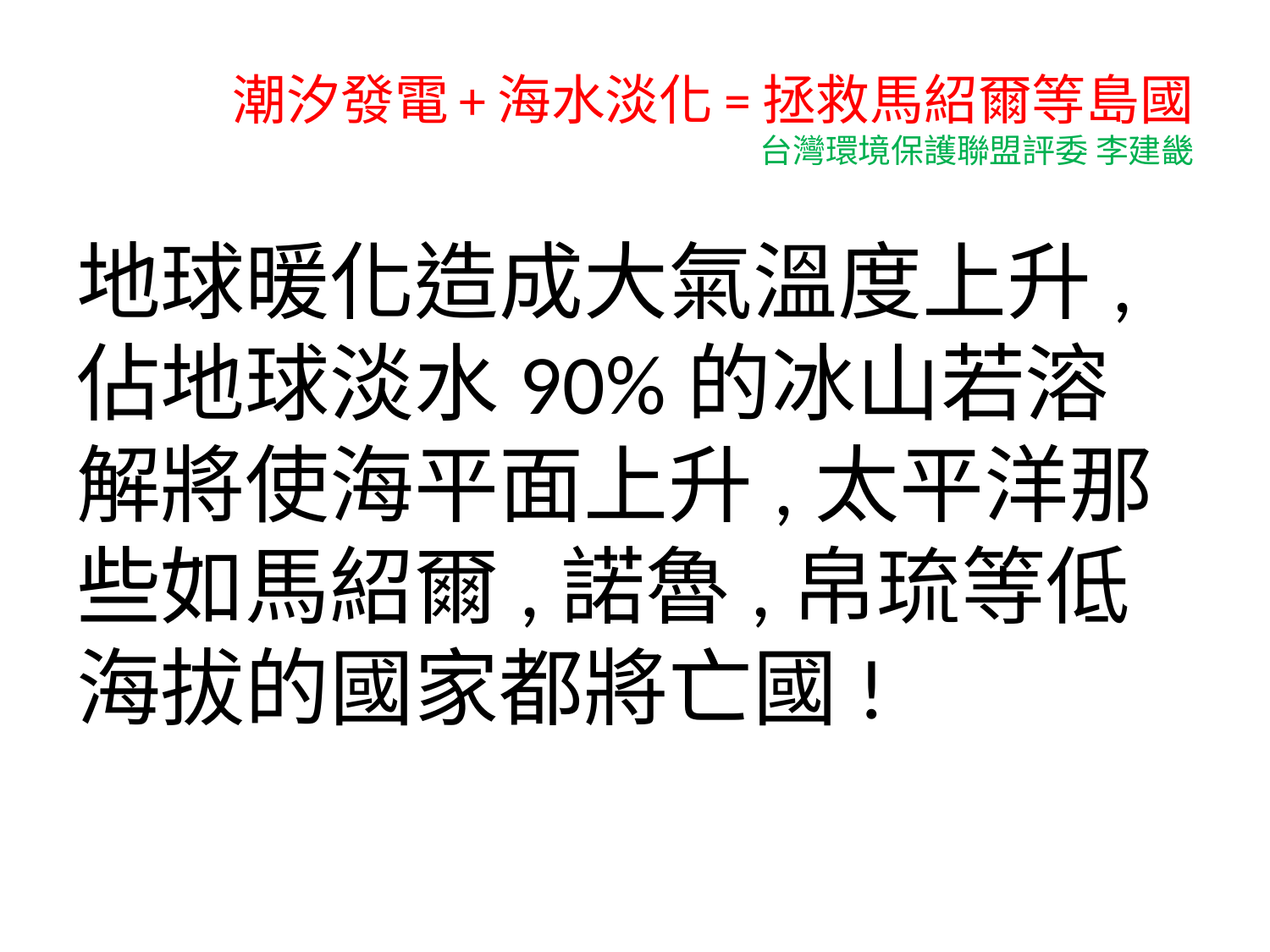

# 潮汐發電+海水淡化=拯救馬紹爾等島國 台灣環境保護聯盟評委 李建畿
地球暖化造成大氣溫度上升,佔地球淡水90%的冰山若溶解將使海平面上升,太平洋那些如馬紹爾,諾魯,帛琉等低海拔的國家都將亡國!